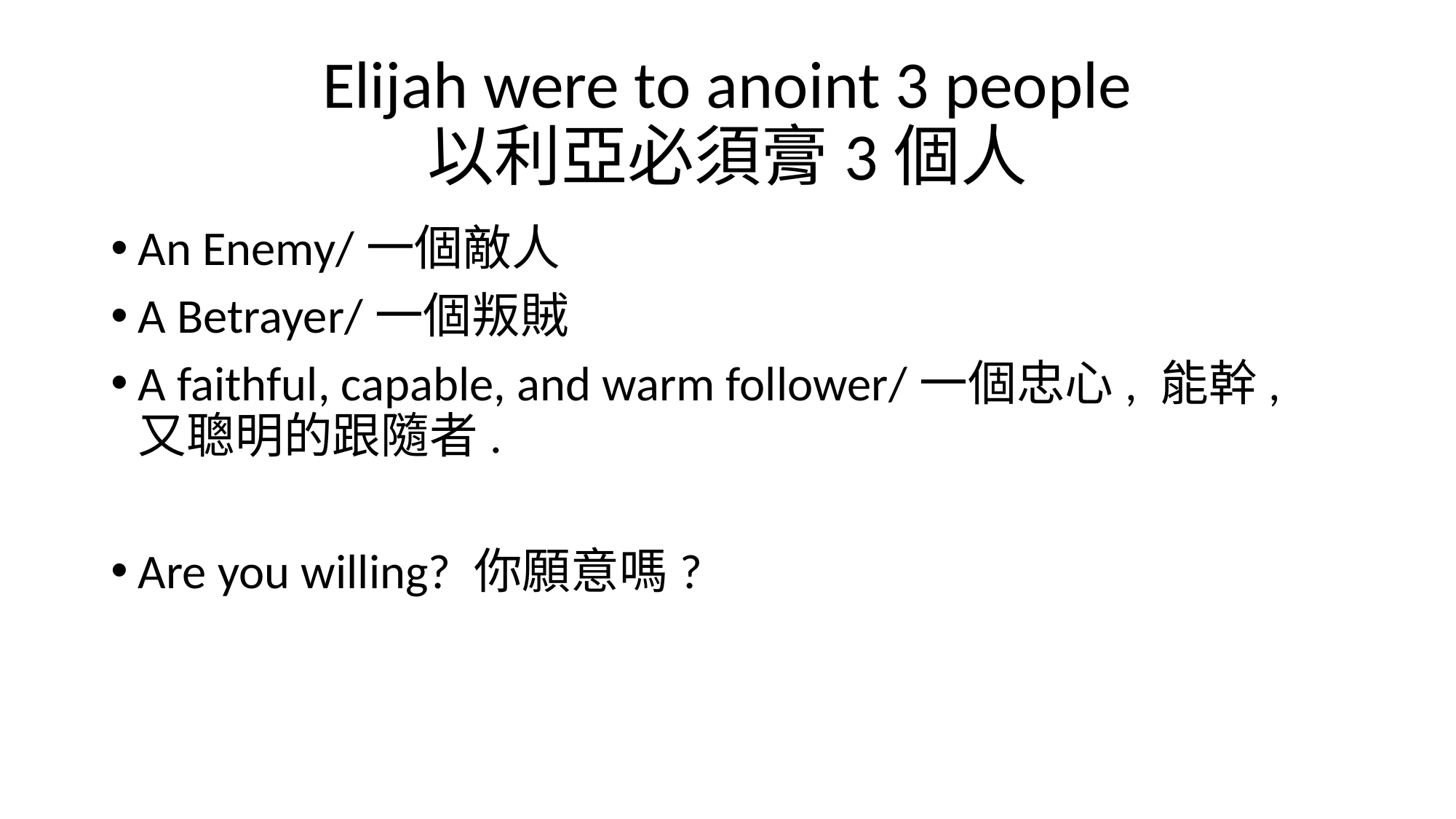

# Elijah were to anoint 3 people 以利亞必須膏3個人
An Enemy/一個敵人
A Betrayer/一個叛賊
A faithful, capable, and warm follower/一個忠心, 能幹, 又聰明的跟隨者.

Are you willing? 你願意嗎?